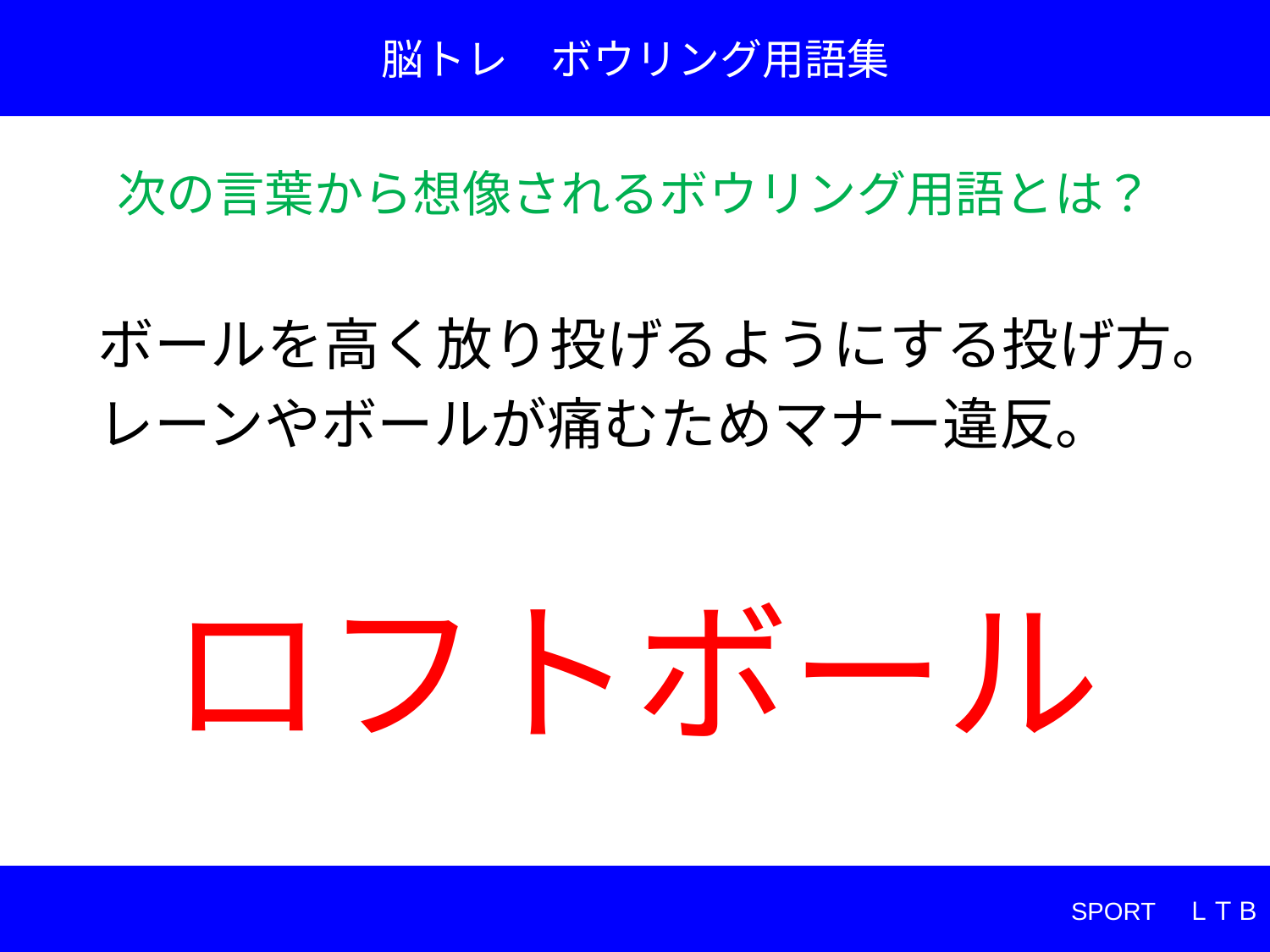

脳トレ　ボウリング用語集
次の言葉から想像されるボウリング用語とは？
ボールを高く放り投げるようにする投げ方。
レーンやボールが痛むためマナー違反。
# ロフトボール
SPORT　ＬＴＢ